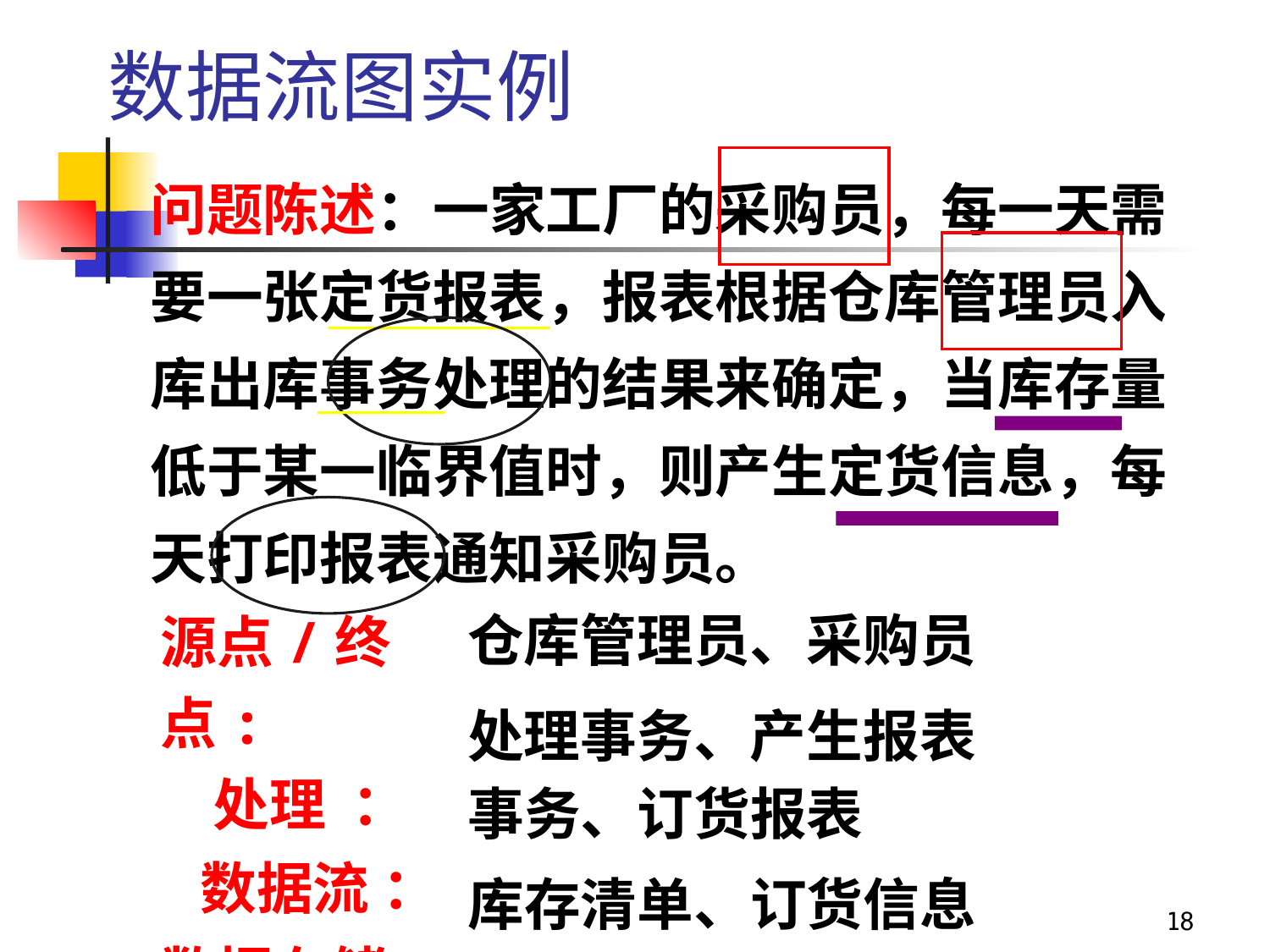

# 数据流图实例
问题陈述：一家工厂的采购员，每一天需要一张定货报表，报表根据仓库管理员入库出库事务处理的结果来确定，当库存量低于某一临界值时，则产生定货信息，每天打印报表通知采购员。

仓库管理员、采购员
源点/终点:
   处理  ：
  数据流 ：
数据存储 ：
处理事务、产生报表
事务、订货报表
库存清单、订货信息
18